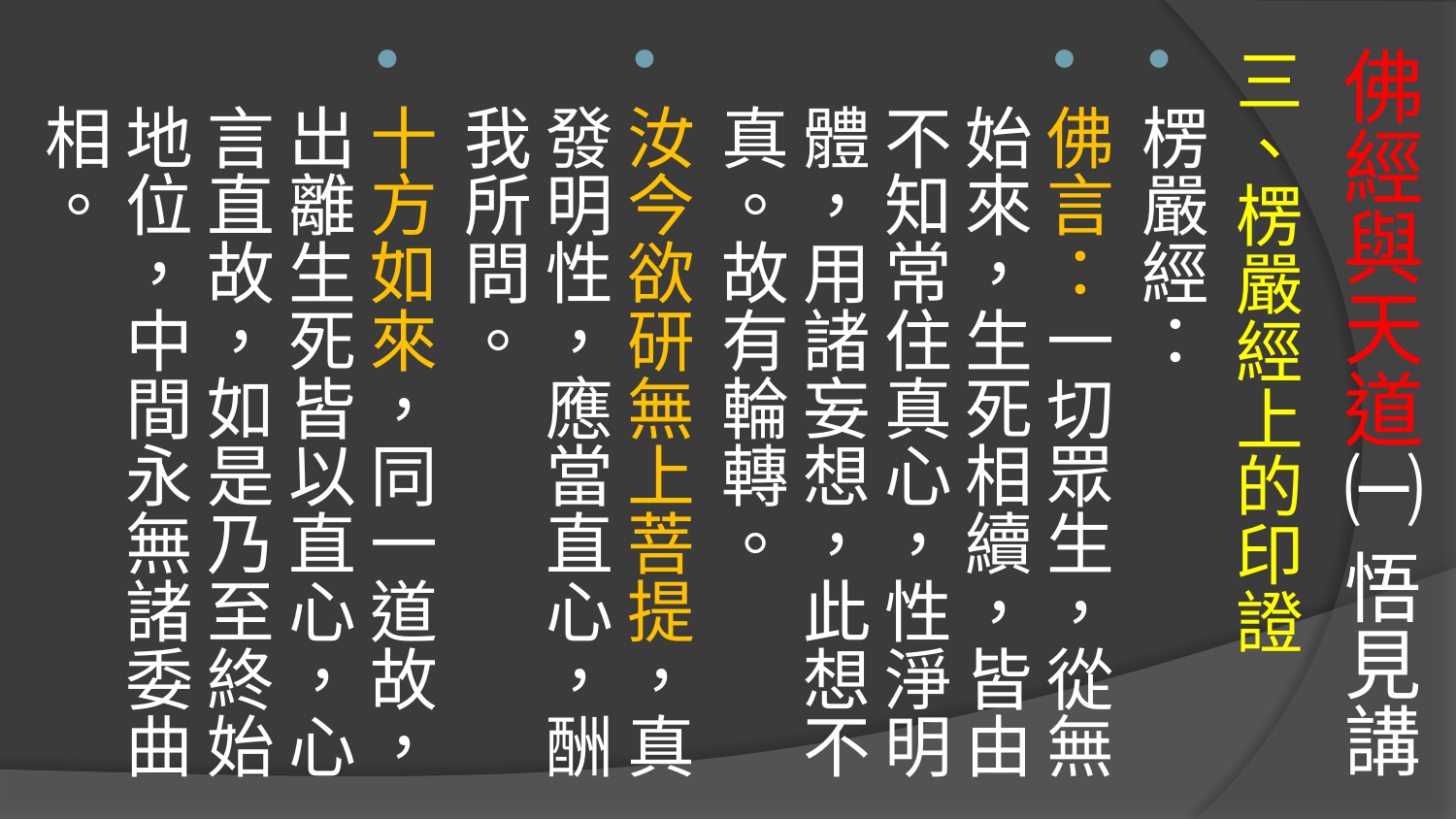

三、楞嚴經上的印證
楞嚴經：
佛言：一切眾生，從無始來，生死相續，皆由不知常住真心，性淨明體，用諸妄想，此想不真。故有輪轉。
汝今欲研無上菩提，真發明性，應當直心，酬我所問。
十方如來，同一道故，出離生死皆以直心，心言直故，如是乃至終始地位，中間永無諸委曲相。
# 佛經與天道㈠ 悟見講